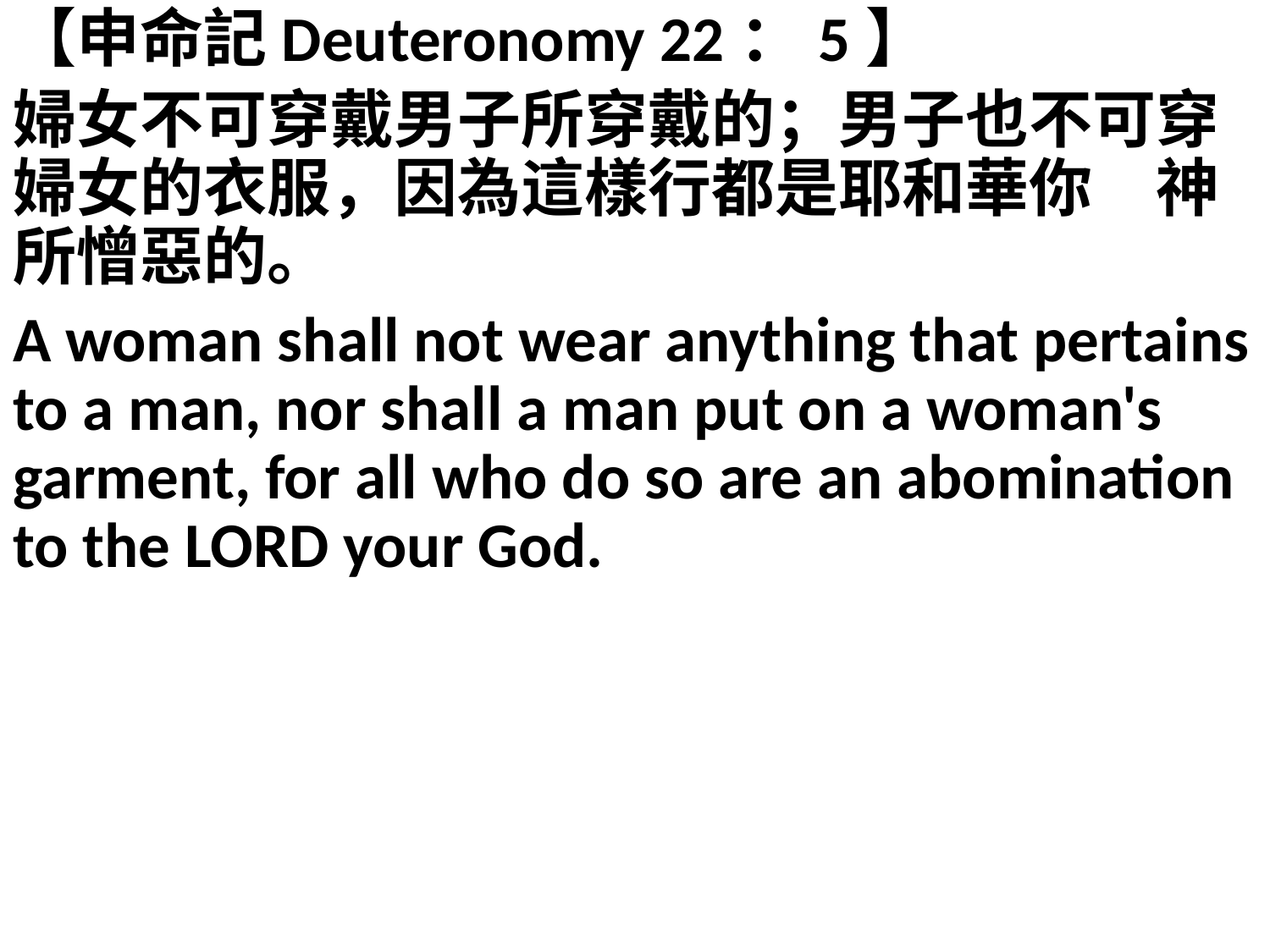

【申命記Deuteronomy 22：5】
婦女不可穿戴男子所穿戴的；男子也不可穿婦女的衣服，因為這樣行都是耶和華你　神所憎惡的。
A woman shall not wear anything that pertains to a man, nor shall a man put on a woman's garment, for all who do so are an abomination to the LORD your God.